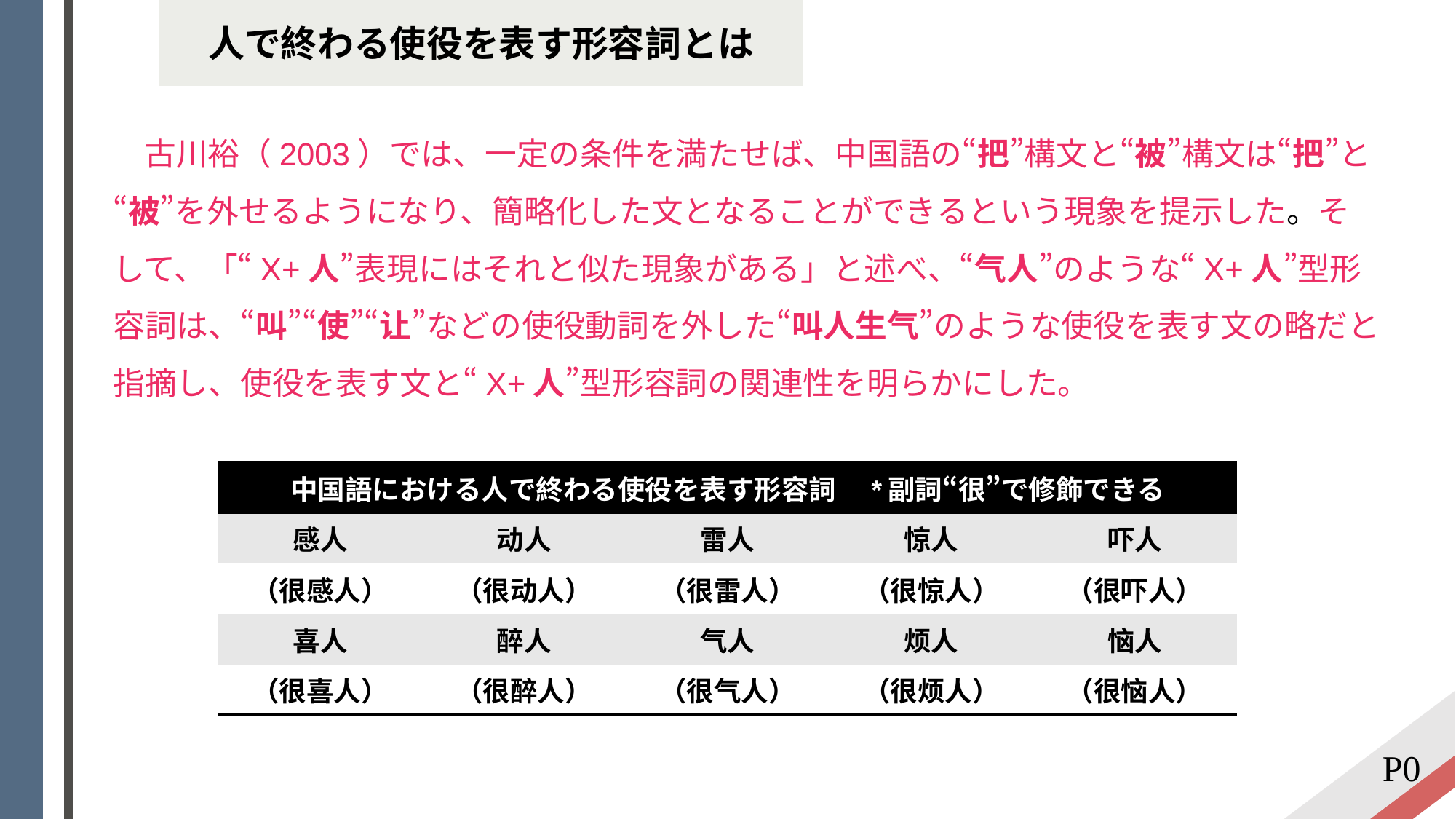

人で終わる使役を表す形容詞とは
 古川裕（2003）では、一定の条件を満たせば、中国語の“把”構文と“被”構文は“把”と“被”を外せるようになり、簡略化した文となることができるという現象を提示した。そして、「“X+人”表現にはそれと似た現象がある」と述べ、“气人”のような“X+人”型形容詞は、“叫”“使”“让”などの使役動詞を外した“叫人生气”のような使役を表す文の略だと指摘し、使役を表す文と“X+人”型形容詞の関連性を明らかにした。

| 中国語における人で終わる使役を表す形容詞　\*副詞“很”で修飾できる |  |  |  |  |
| --- | --- | --- | --- | --- |
| 感人 | 动人 | 雷人 | 惊人 | 吓人 |
| （很感人） | （很动人） | （很雷人） | （很惊人） | （很吓人） |
| 喜人 | 醉人 | 气人 | 烦人 | 恼人 |
| （很喜人） | （很醉人） | （很气人） | （很烦人） | （很恼人） |

P0